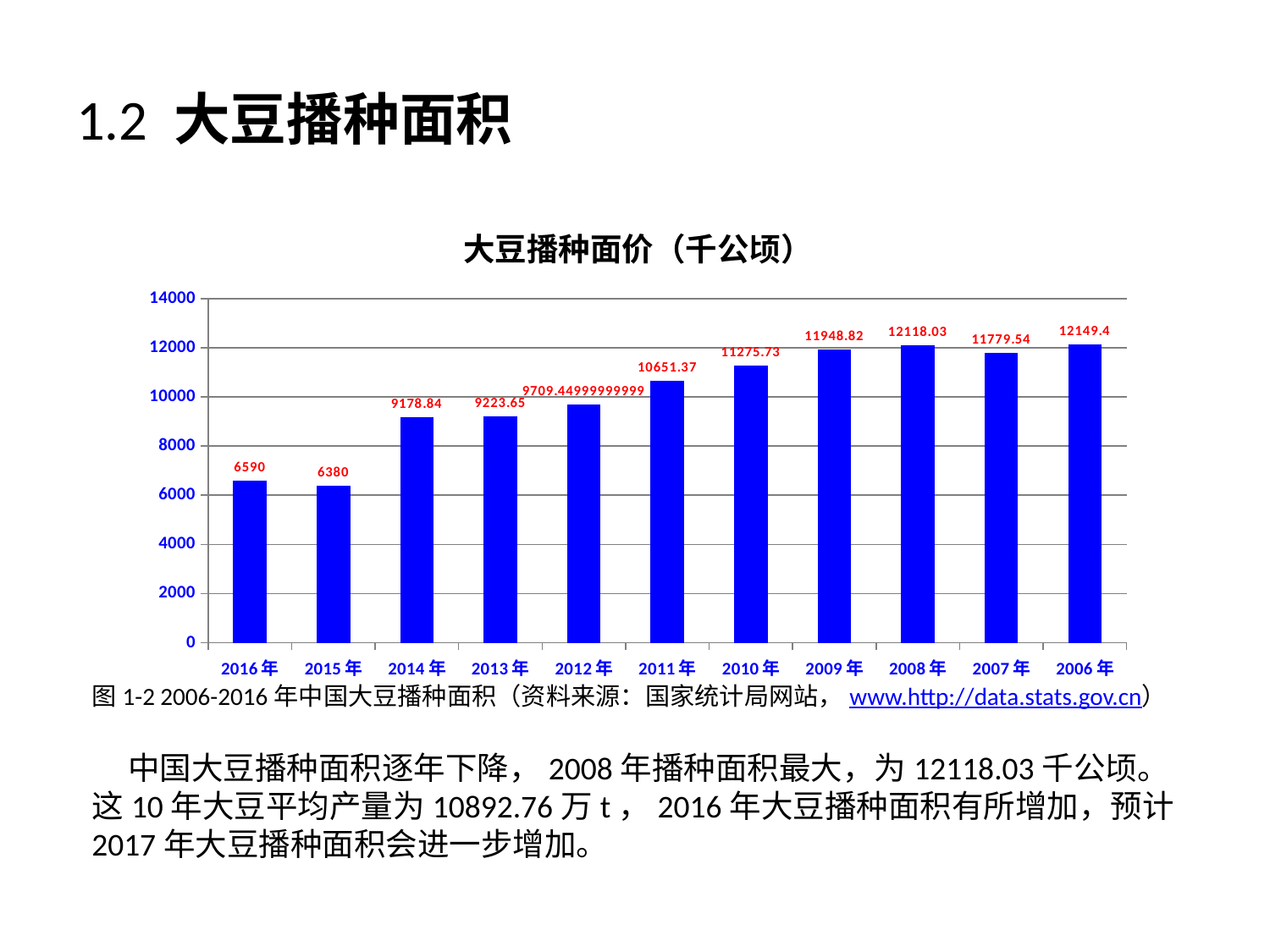

# 1.2 大豆播种面积

### Chart:

| Category | 大豆播种面价（千公顷） |
|---|---|
| 2016年 | 6590.0 |
| 2015年 | 6380.0 |
| 2014年 | 9178.84 |
| 2013年 | 9223.65 |
| 2012年 | 9709.44999999999 |
| 2011年 | 10651.37 |
| 2010年 | 11275.73 |
| 2009年 | 11948.82 |
| 2008年 | 12118.03 |
| 2007年 | 11779.54 |
| 2006年 | 12149.4 |
图1-2 2006-2016年中国大豆播种面积（资料来源：国家统计局网站，www.http://data.stats.gov.cn）

    中国大豆播种面积逐年下降，2008年播种面积最大，为12118.03千公顷。这10年大豆平均产量为10892.76万t，2016年大豆播种面积有所增加，预计2017年大豆播种面积会进一步增加。